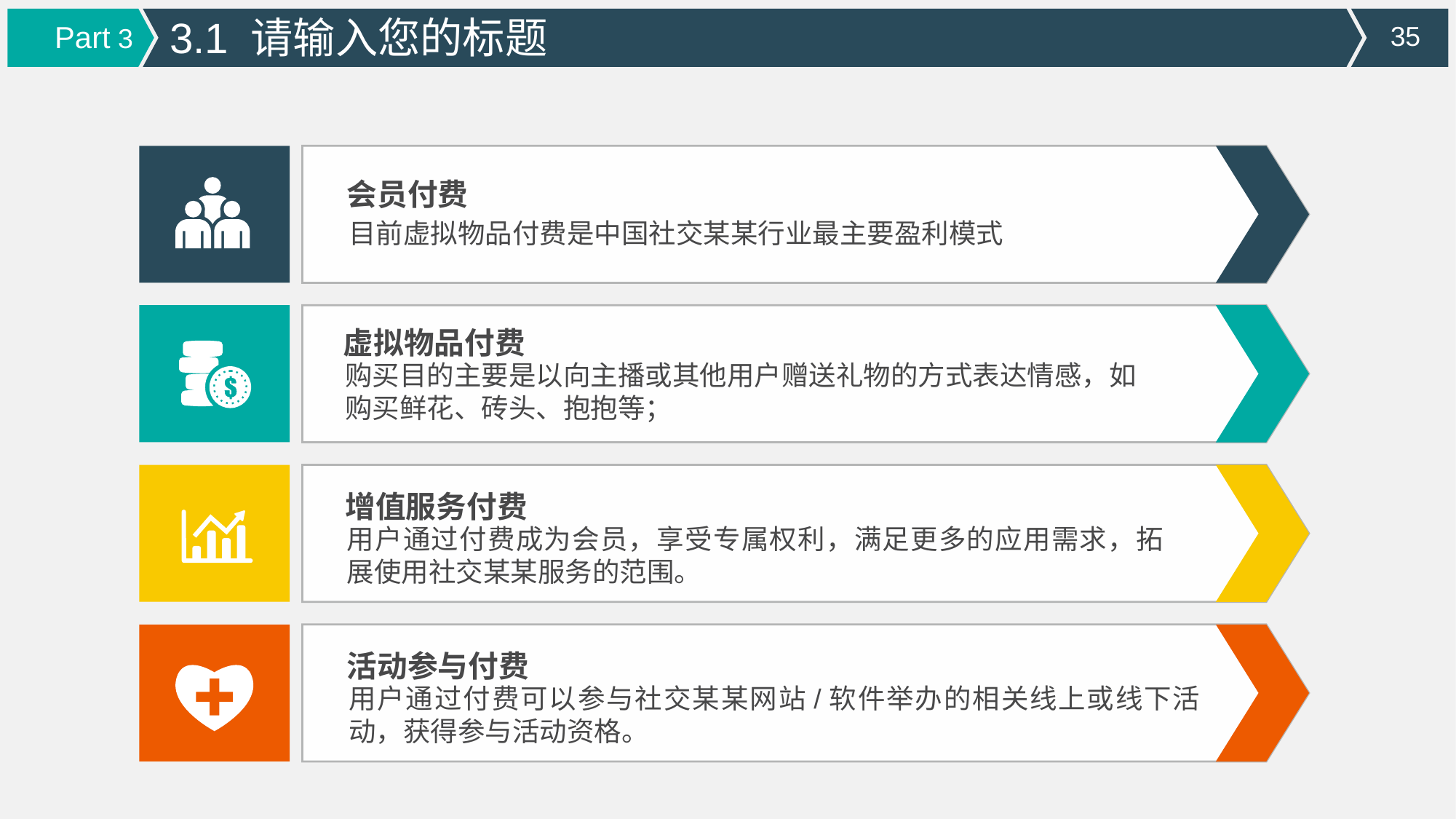

3.1 请输入您的标题
Part 3

会员付费

目前虚拟物品付费是中国社交某某行业最主要盈利模式

虚拟物品付费

购买目的主要是以向主播或其他用户赠送礼物的方式表达情感，如购买鲜花、砖头、抱抱等；

增值服务付费

用户通过付费成为会员，享受专属权利，满足更多的应用需求，拓展使用社交某某服务的范围。

活动参与付费

用户通过付费可以参与社交某某网站/软件举办的相关线上或线下活动，获得参与活动资格。